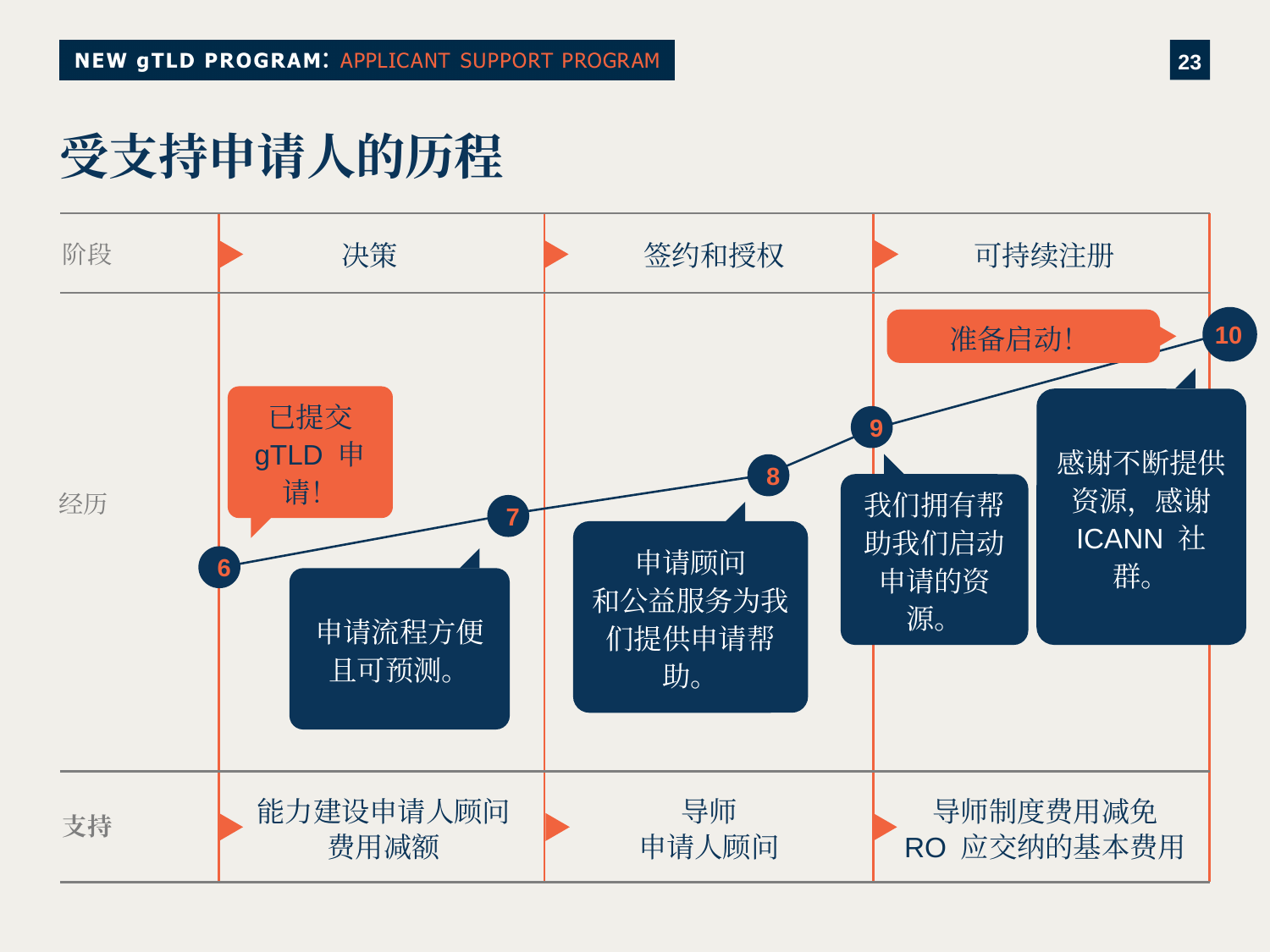

# 受支持申请人的历程
决策
签约和授权
可持续注册
阶段

10
准备启动！

已提交 gTLD 申请！
感谢不断提供资源，感谢 ICANN 社群。
9

8
我们拥有帮助我们启动申请的资源。
经历
7

申请顾问
和公益服务为我们提供申请帮助。
6

申请流程方便且可预测。
能力建设申请人顾问
费用减额
导师
申请人顾问
导师制度费用减免
RO 应交纳的基本费用
支持